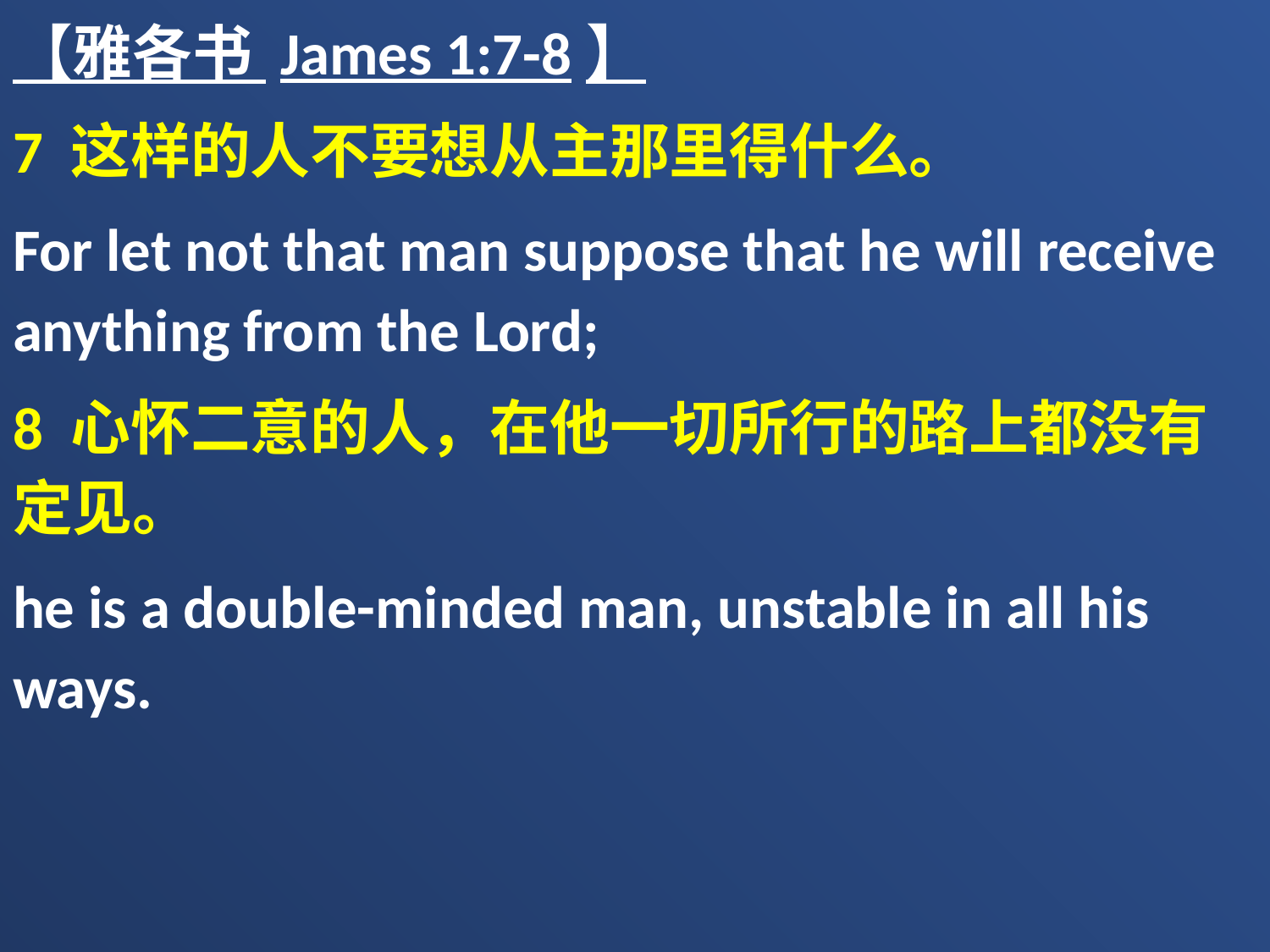

【雅各书 James 1:7-8】
7 这样的人不要想从主那里得什么。
For let not that man suppose that he will receive anything from the Lord;
8 心怀二意的人，在他一切所行的路上都没有定见。
he is a double-minded man, unstable in all his ways.